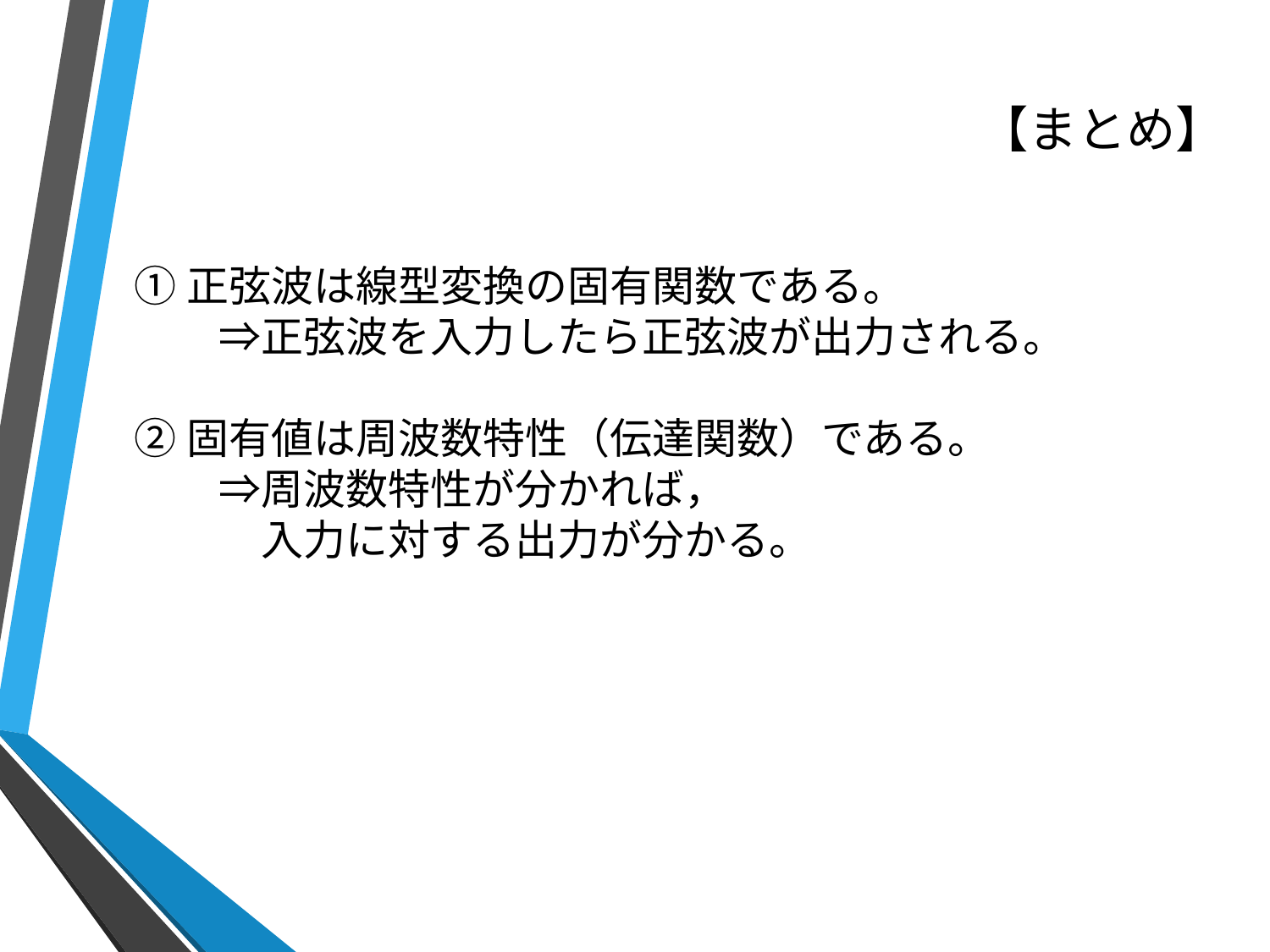

# 【まとめ】
①正弦波は線型変換の固有関数である。
　　⇒正弦波を入力したら正弦波が出力される。

②固有値は周波数特性（伝達関数）である。
　　⇒周波数特性が分かれば，
　　　入力に対する出力が分かる。